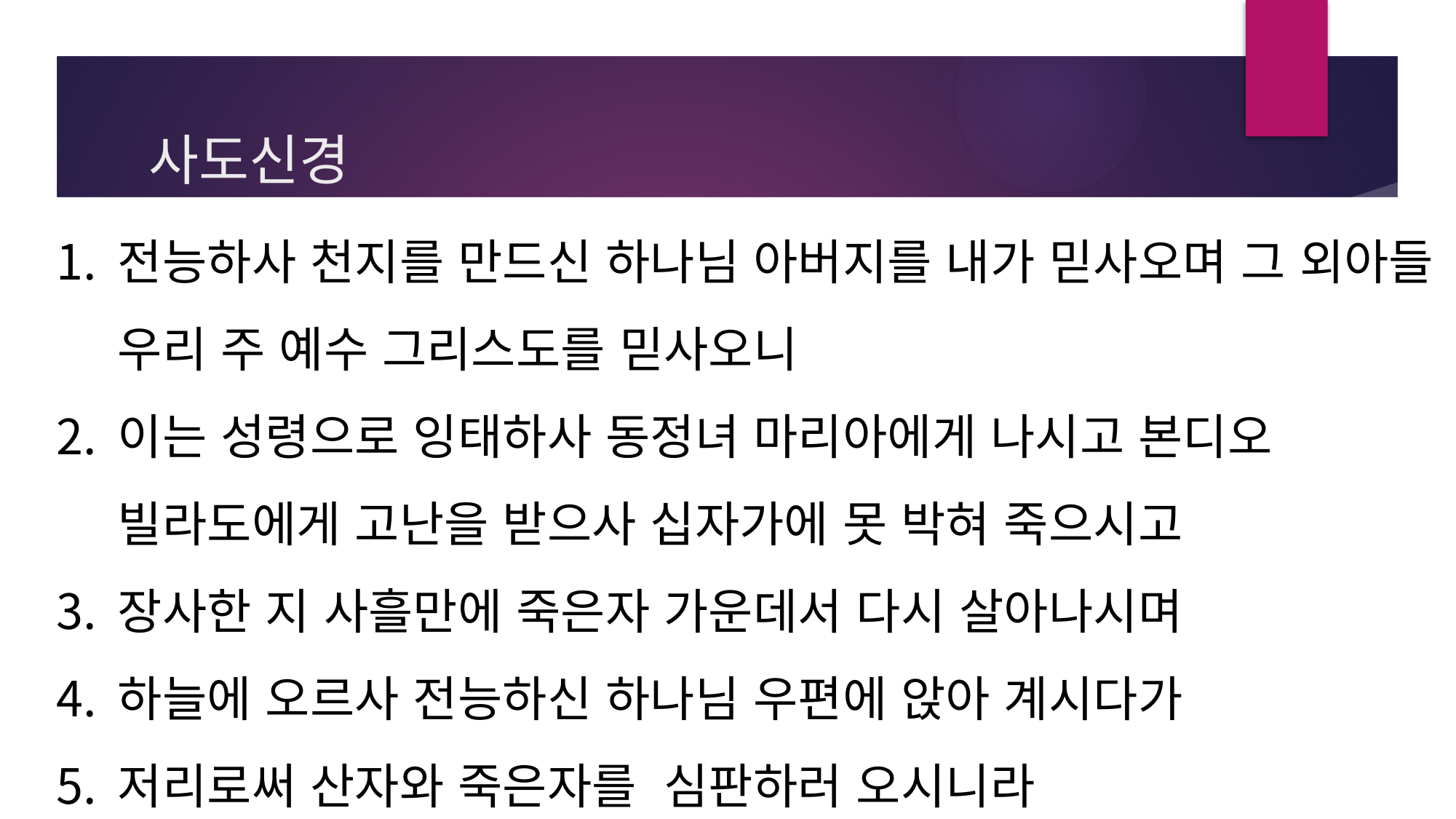

# 사도신경
전능하사 천지를 만드신 하나님 아버지를 내가 믿사오며 그 외아들 우리 주 예수 그리스도를 믿사오니
이는 성령으로 잉태하사 동정녀 마리아에게 나시고 본디오 빌라도에게 고난을 받으사 십자가에 못 박혀 죽으시고
장사한 지 사흘만에 죽은자 가운데서 다시 살아나시며
하늘에 오르사 전능하신 하나님 우편에 앉아 계시다가
저리로써 산자와 죽은자를  심판하러 오시니라